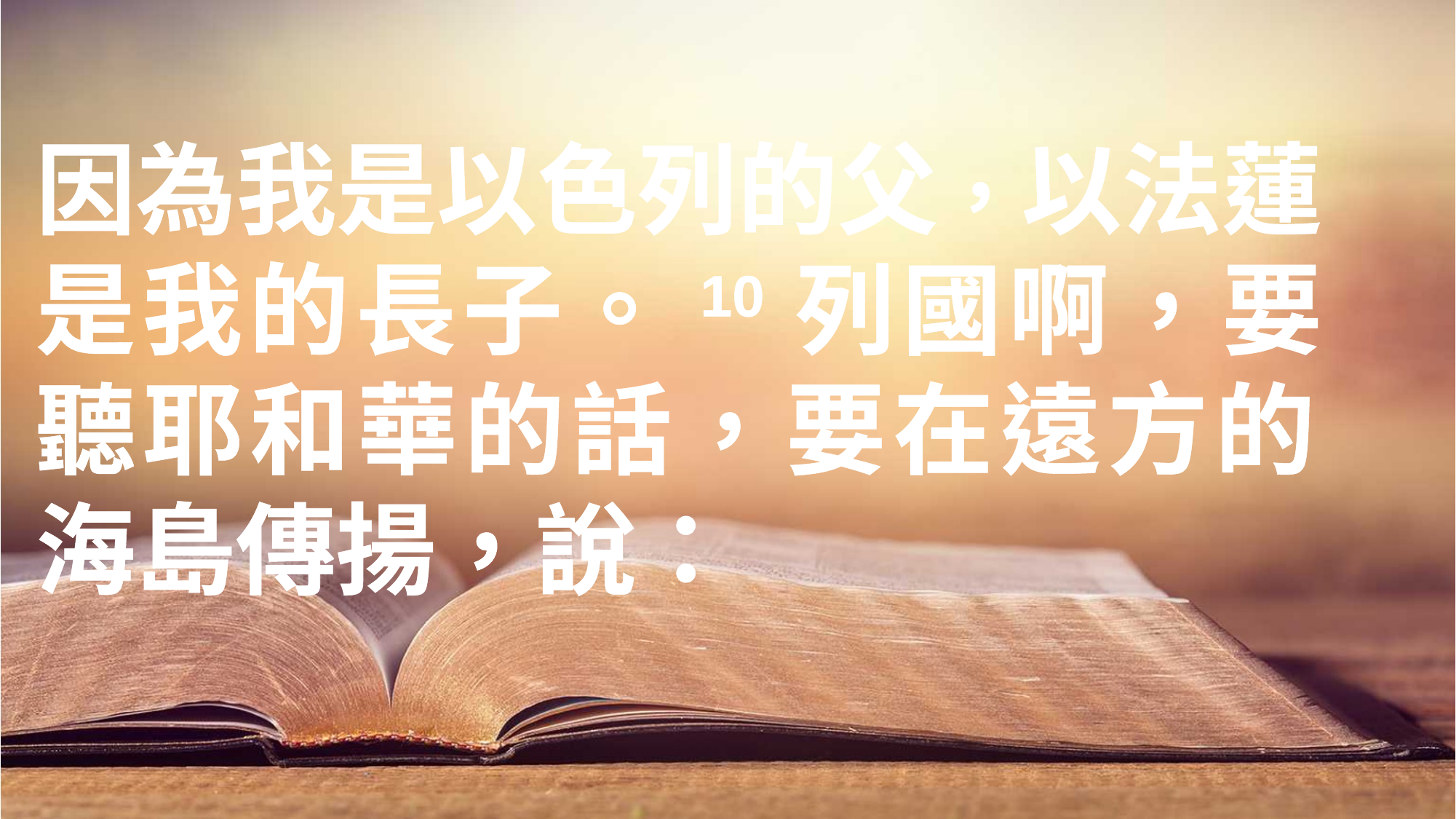

因為我是以色列的父，以法蓮是我的長子。10列國啊，要聽耶和華的話，要在遠方的
海島傳揚，說：